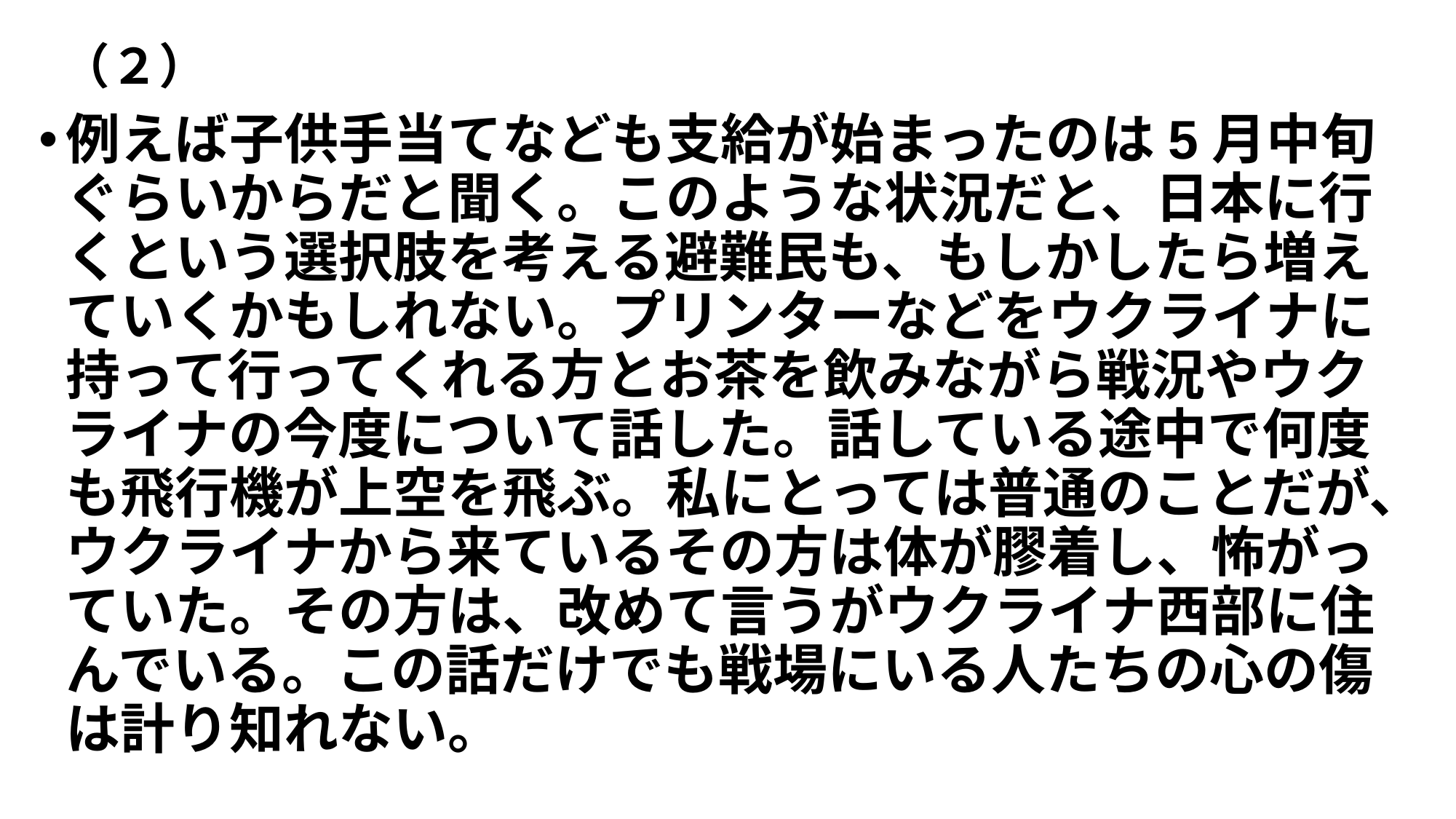

# （２）
例えば子供手当てなども支給が始まったのは5月中旬ぐらいからだと聞く。このような状況だと、日本に行くという選択肢を考える避難民も、もしかしたら増えていくかもしれない。プリンターなどをウクライナに持って行ってくれる方とお茶を飲みながら戦況やウクライナの今度について話した。話している途中で何度も飛行機が上空を飛ぶ。私にとっては普通のことだが、ウクライナから来ているその方は体が膠着し、怖がっていた。その方は、改めて言うがウクライナ西部に住んでいる。この話だけでも戦場にいる人たちの心の傷は計り知れない。